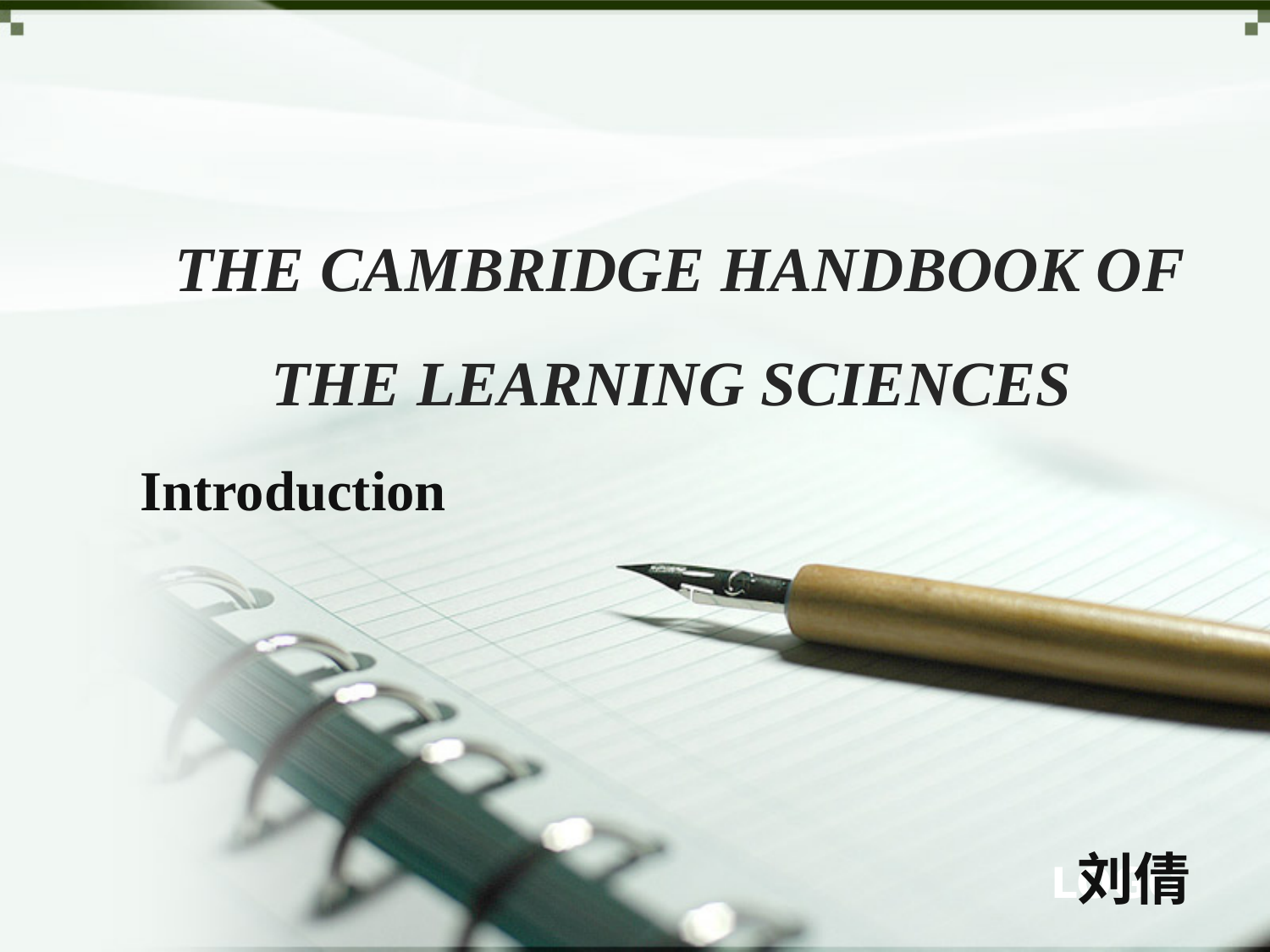

# THE CAMBRIDGE HANDBOOK OF THE LEARNING SCIENCES
Introduction
刘倩